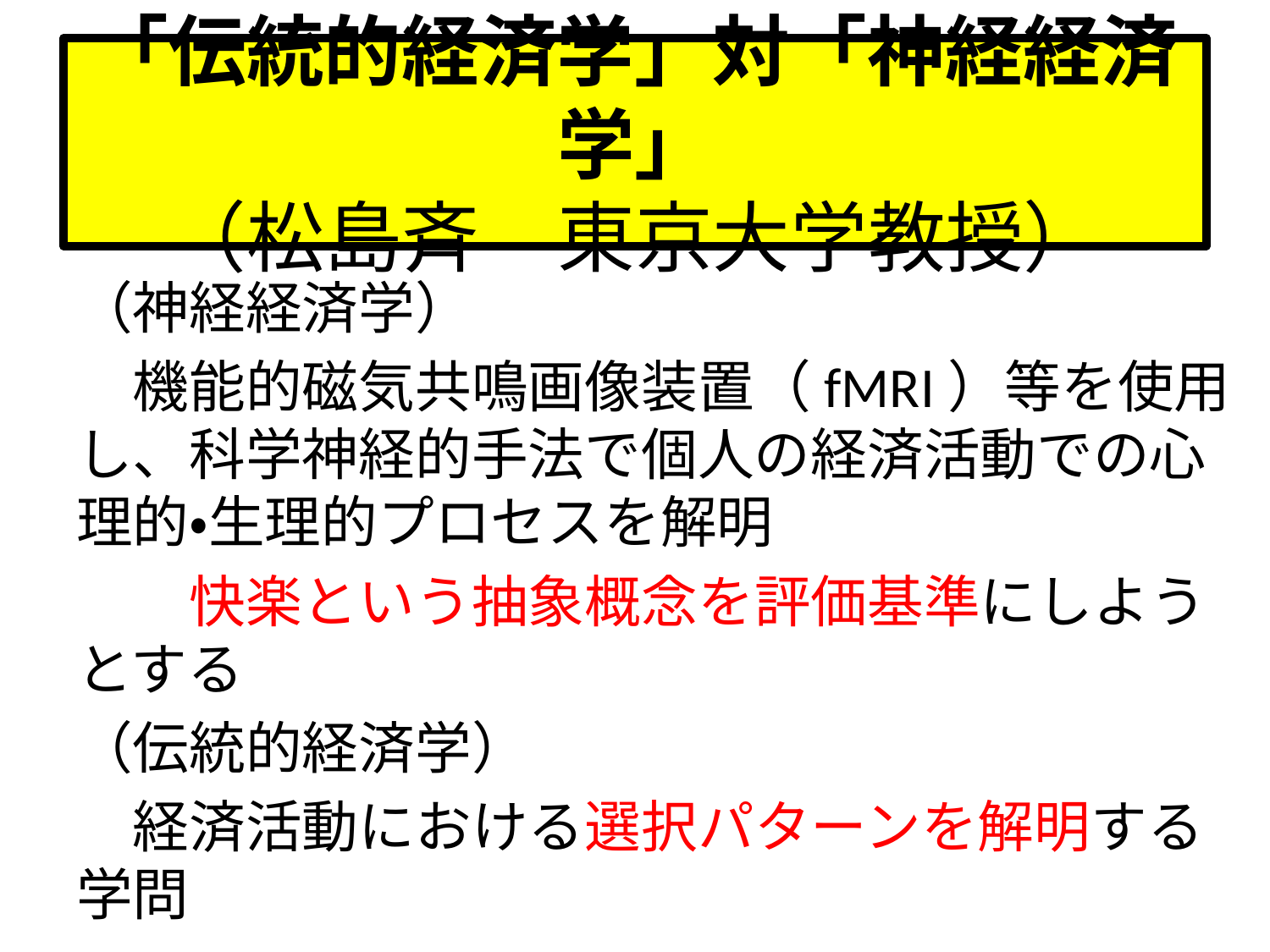

# 「伝統的経済学」対「神経経済学」 （松島斉　東京大学教授）
（神経経済学）
　機能的磁気共鳴画像装置（fMRI）等を使用し、科学神経的手法で個人の経済活動での心理的・生理的プロセスを解明
　　快楽という抽象概念を評価基準にしようとする
（伝統的経済学）
　経済活動における選択パターンを解明する学問